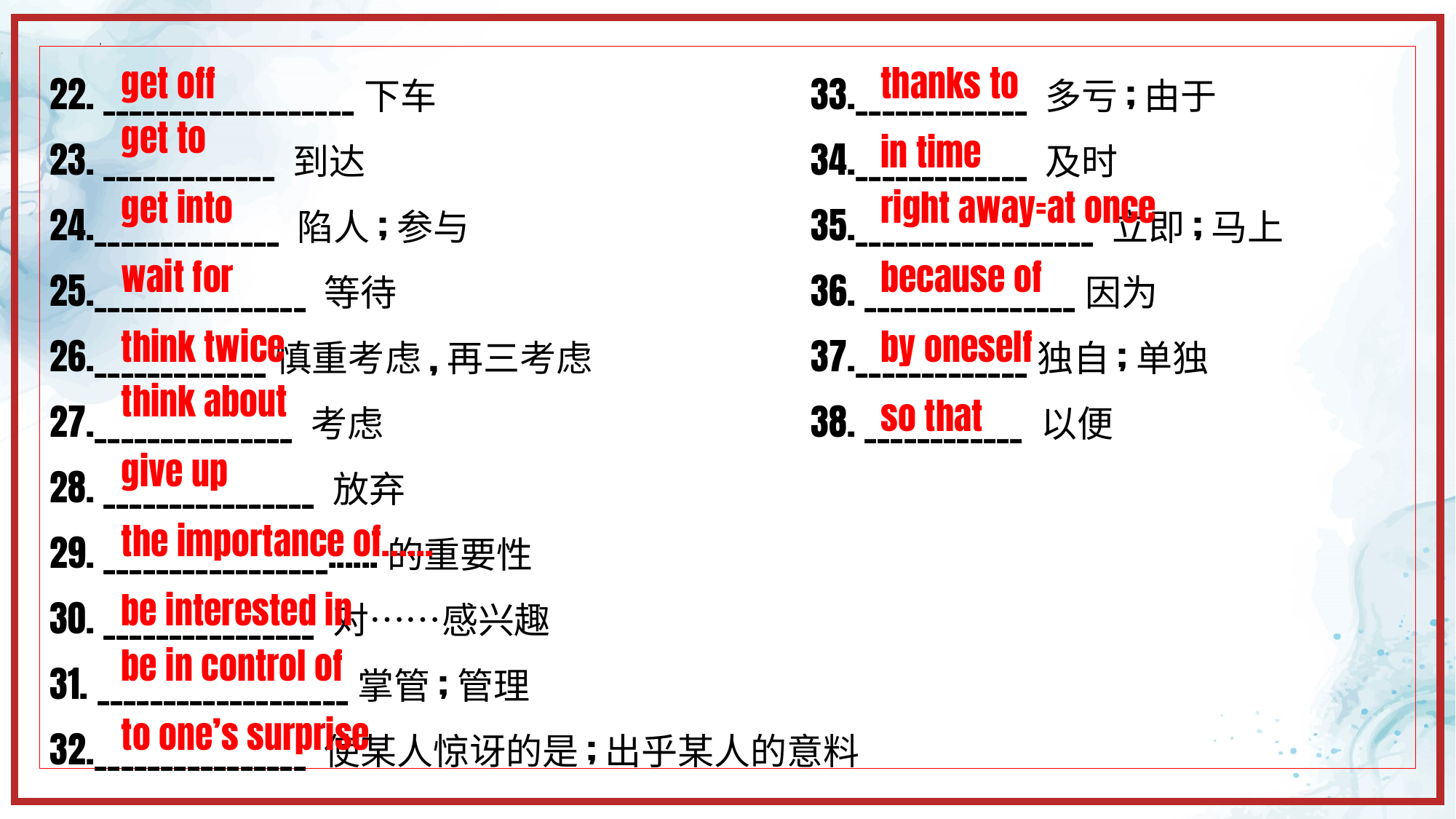

22. ___________________下车
23. _____________ 到达
24.______________ 陷人;参与
25.________________ 等待
26._____________慎重考虑,再三考虑
27._______________ 考虑
28. ________________ 放弃
29. _________________......的重要性
30. ________________ 对……感兴趣
31. ___________________掌管;管理
32.________________ 使某人惊讶的是;出乎某人的意料
33._____________ 多亏;由于
34._____________ 及时
35.__________________ 立即;马上
36. ________________因为
37._____________独自;单独
38. ____________ 以便
get off
thanks to
get to
in time
get into
right away=at once
wait for
because of
think twice
by oneself
think about
so that
give up
the importance of……
be interested in
be in control of
to one’s surprise